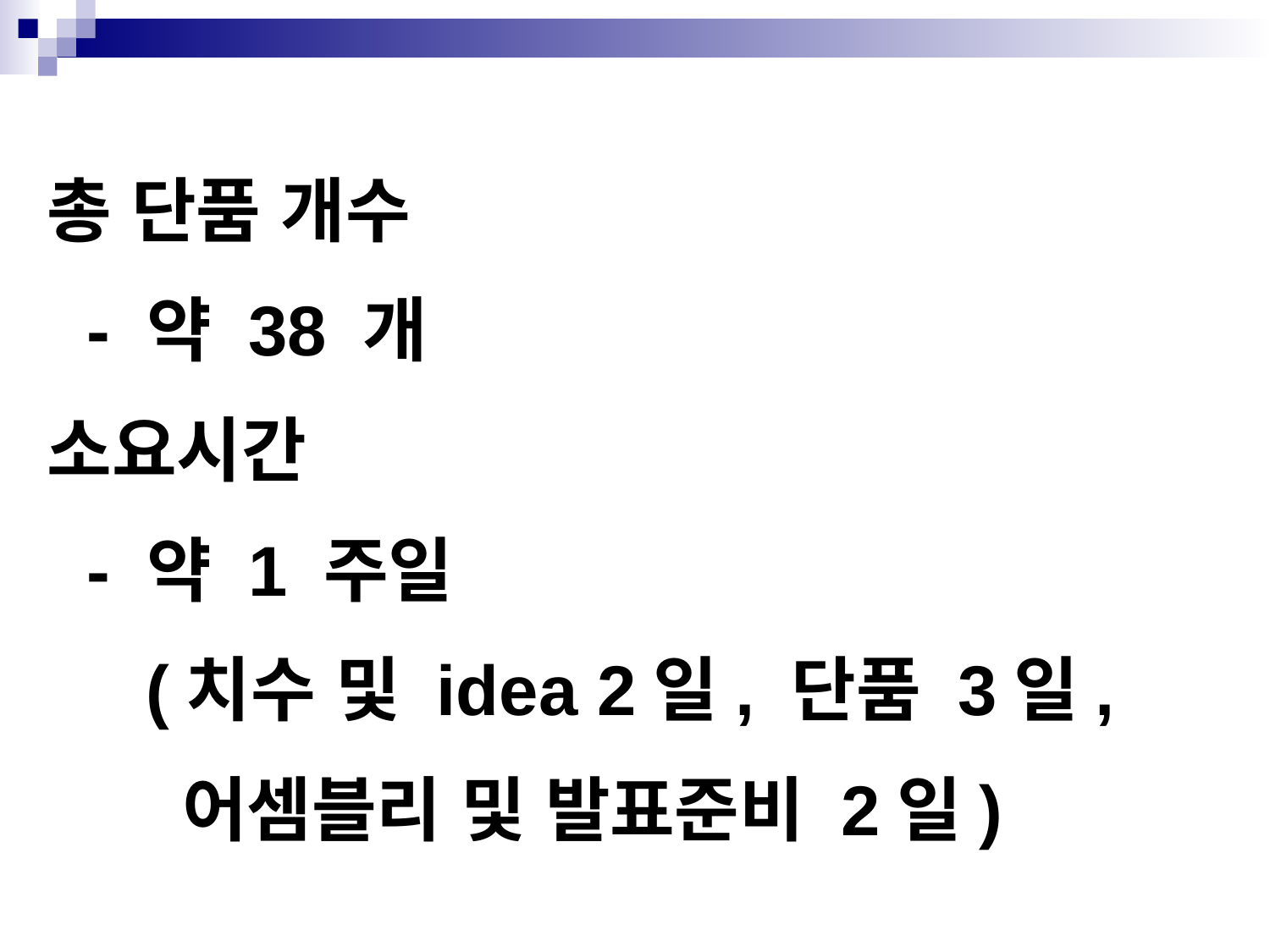

총 단품 개수
  - 약 38 개
소요시간
  - 약 1 주일
     (치수 및 idea 2일, 단품 3일,
      어셈블리 및 발표준비 2일)